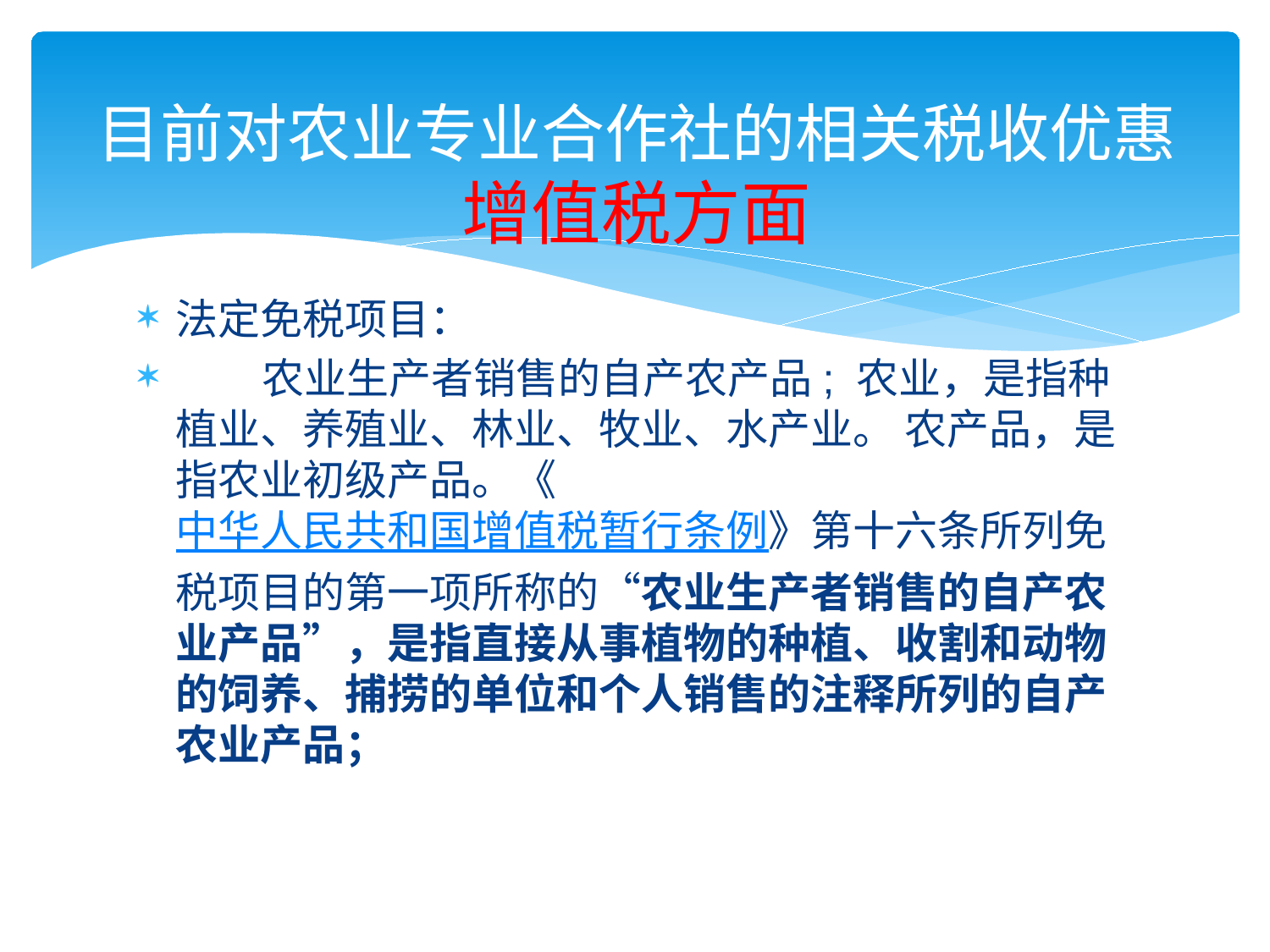

# 目前对农业专业合作社的相关税收优惠增值税方面
法定免税项目：
        农业生产者销售的自产农产品; 农业，是指种植业、养殖业、林业、牧业、水产业。 农产品，是指农业初级产品。《中华人民共和国增值税暂行条例》第十六条所列免税项目的第一项所称的“农业生产者销售的自产农业产品”，是指直接从事植物的种植、收割和动物的饲养、捕捞的单位和个人销售的注释所列的自产农业产品；